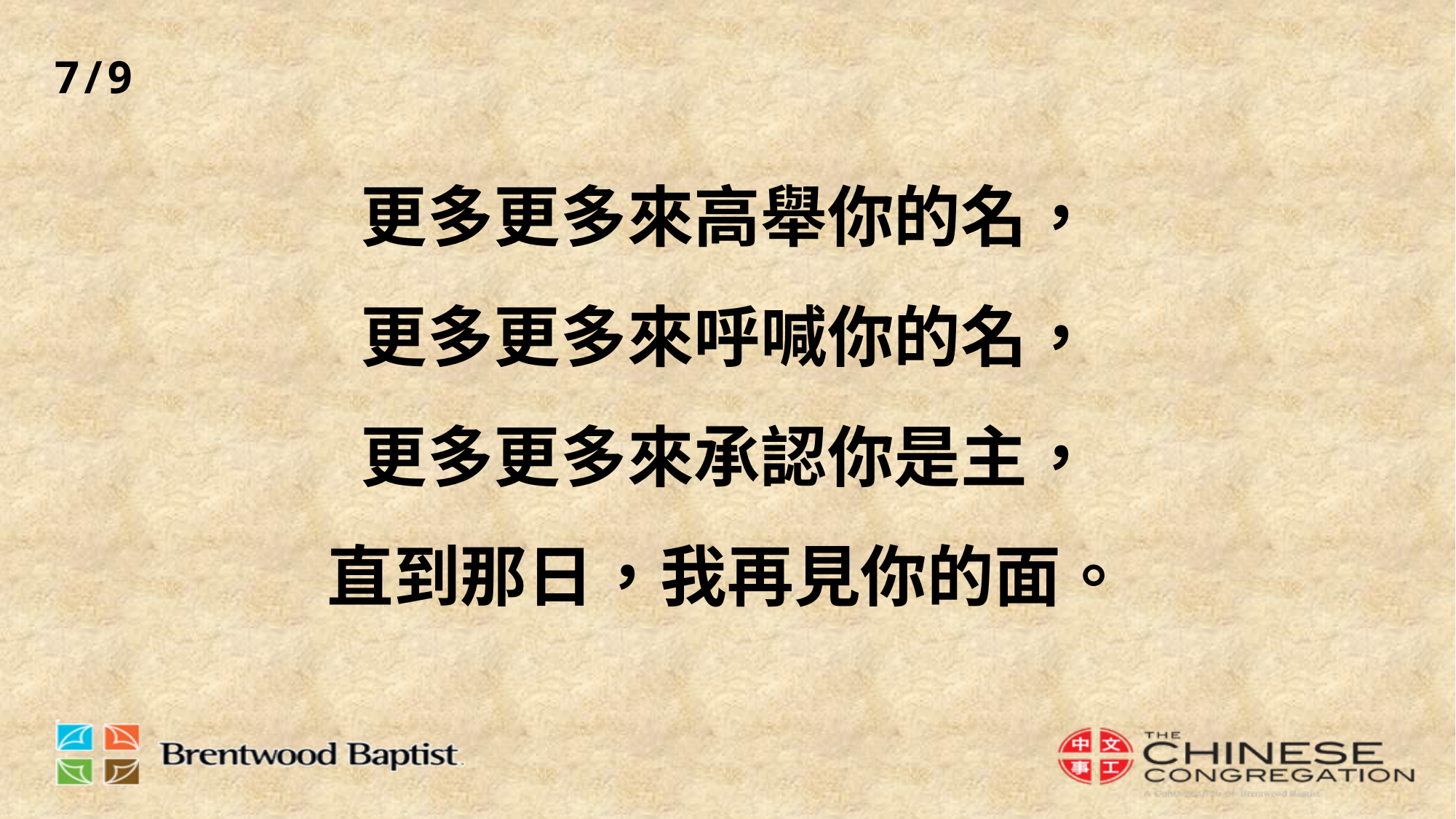

7/9
# 更多更多來高舉你的名， 更多更多來呼喊你的名， 更多更多來承認你是主， 直到那日，我再見你的面。